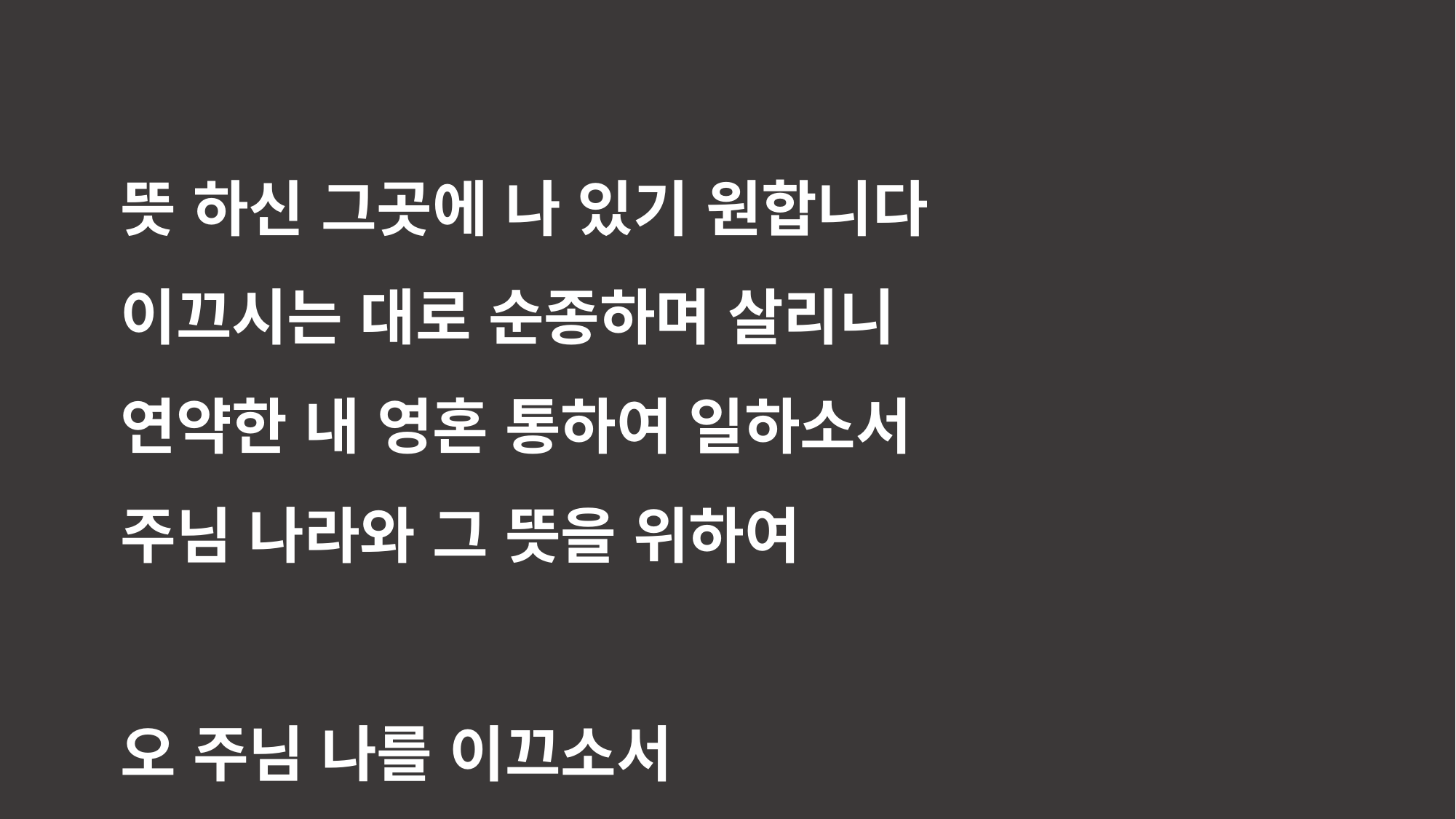

뜻 하신 그곳에 나 있기 원합니다
이끄시는 대로 순종하며 살리니
연약한 내 영혼 통하여 일하소서
주님 나라와 그 뜻을 위하여

오 주님 나를 이끄소서